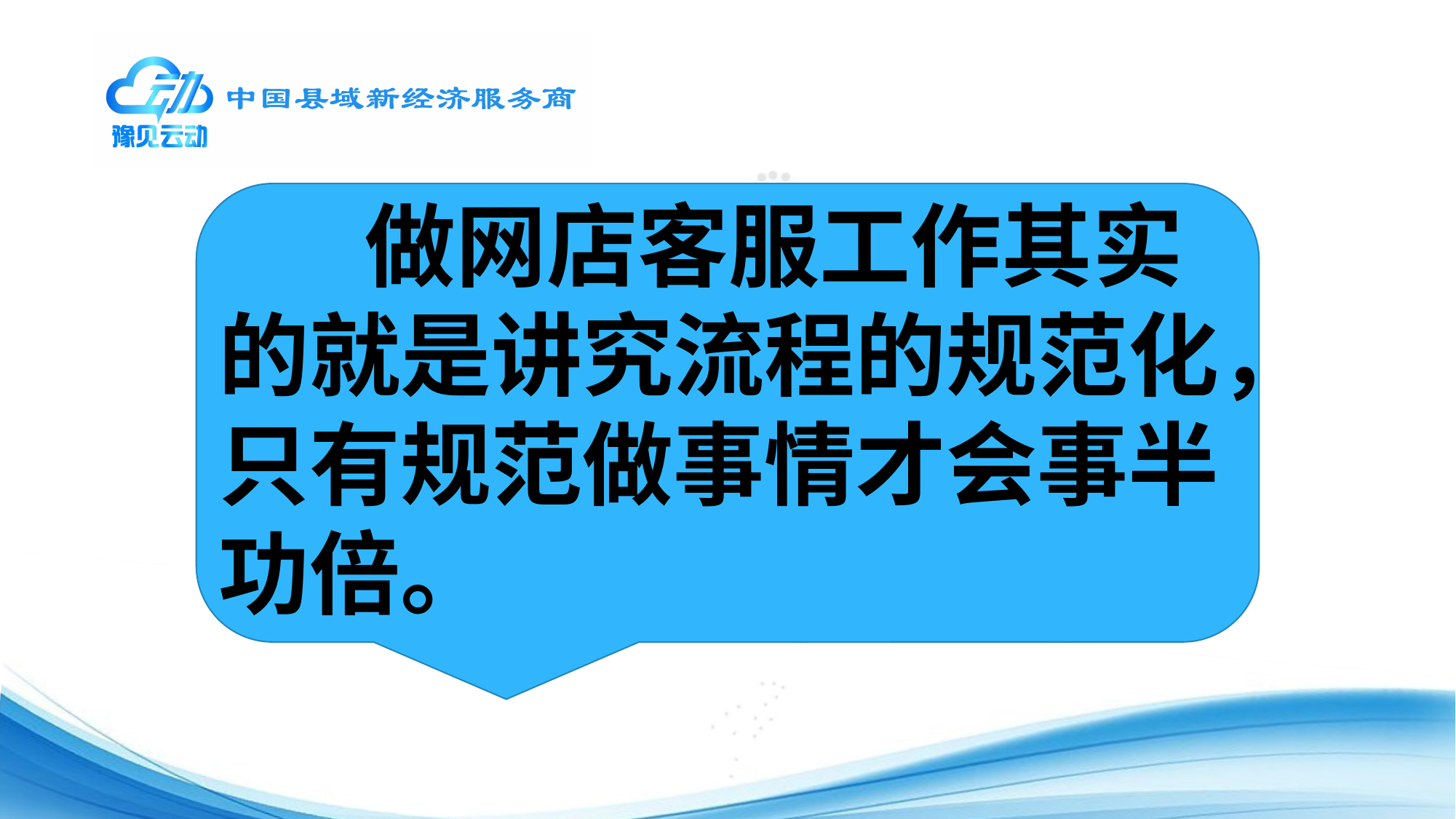

做网店客服工作其实的就是讲究流程的规范化，只有规范做事情才会事半功倍。